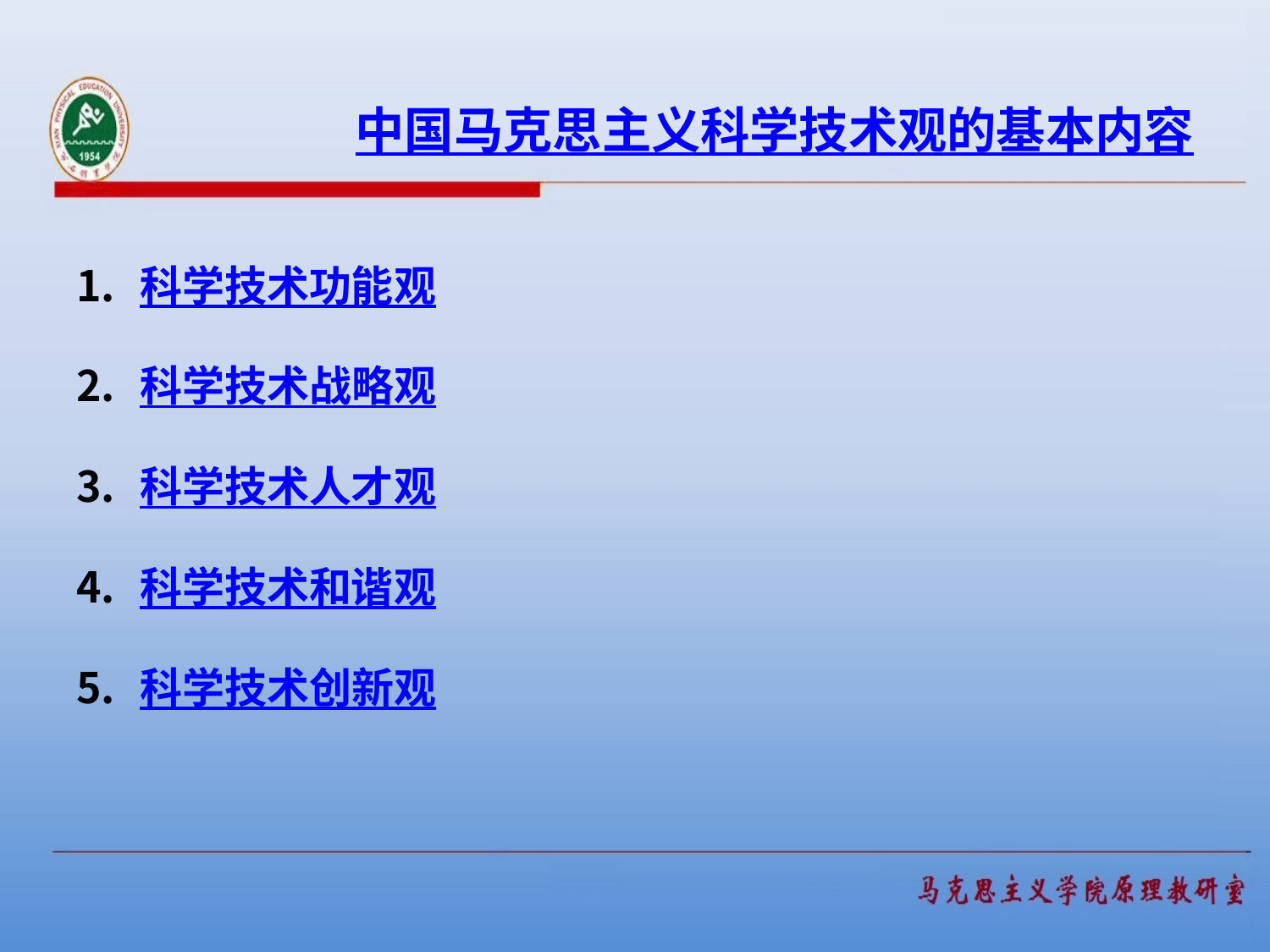

# 中国马克思主义科学技术观的基本内容
科学技术功能观
科学技术战略观
科学技术人才观
科学技术和谐观
科学技术创新观